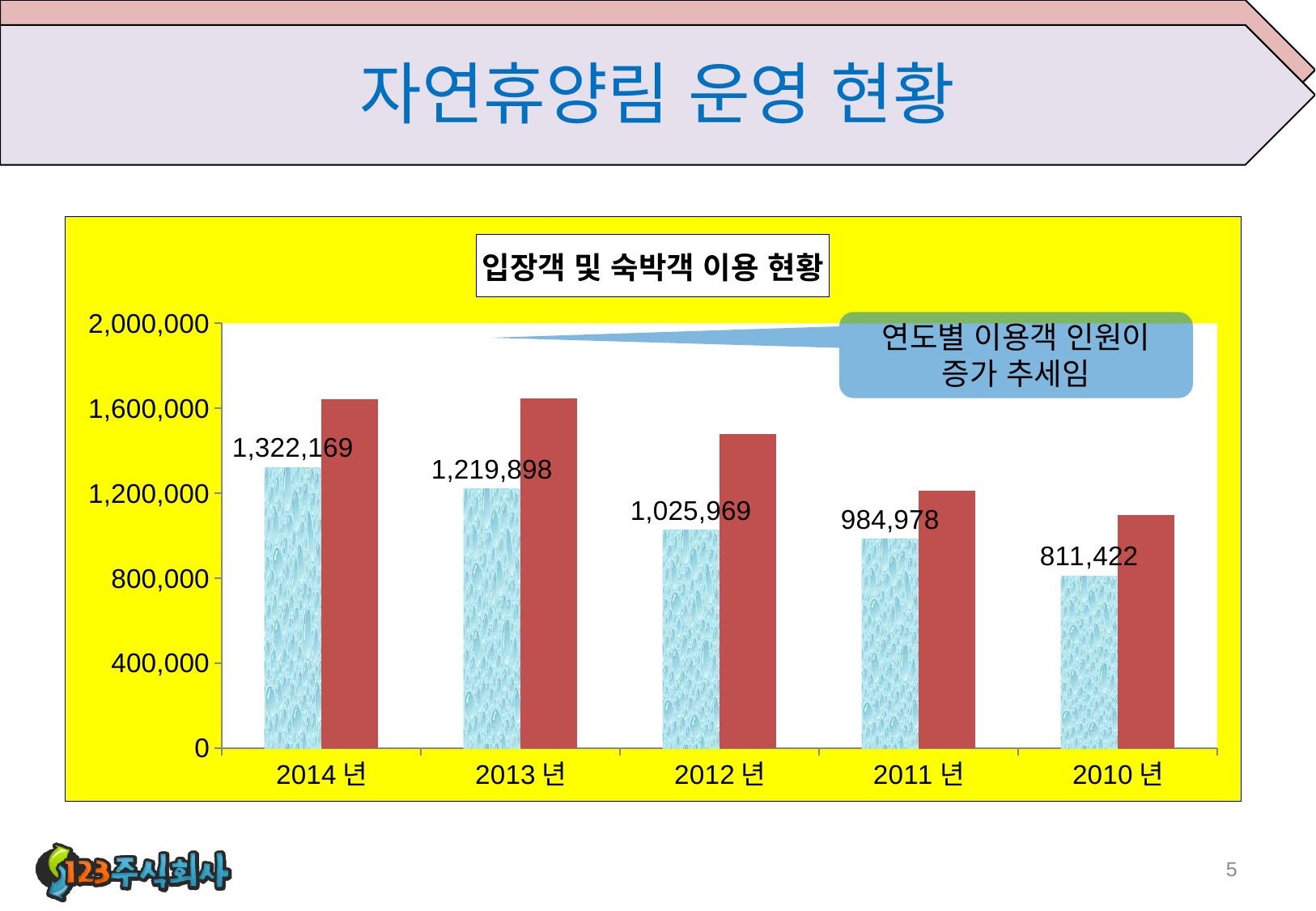

# 자연휴양림 운영 현황

### Chart: 입장객 및 숙박객 이용 현황

| Category | 입장객 | 숙박객 |
|---|---|---|
| 2014년 | 1322169.0 | 1643230.0 |
| 2013년 | 1219898.0 | 1647622.0 |
| 2012년 | 1025969.0 | 1477976.0 |
| 2011년 | 984978.0 | 1210508.0 |
| 2010년 | 811422.0 | 1099321.0 |
연도별 이용객 인원이
증가 추세임
5